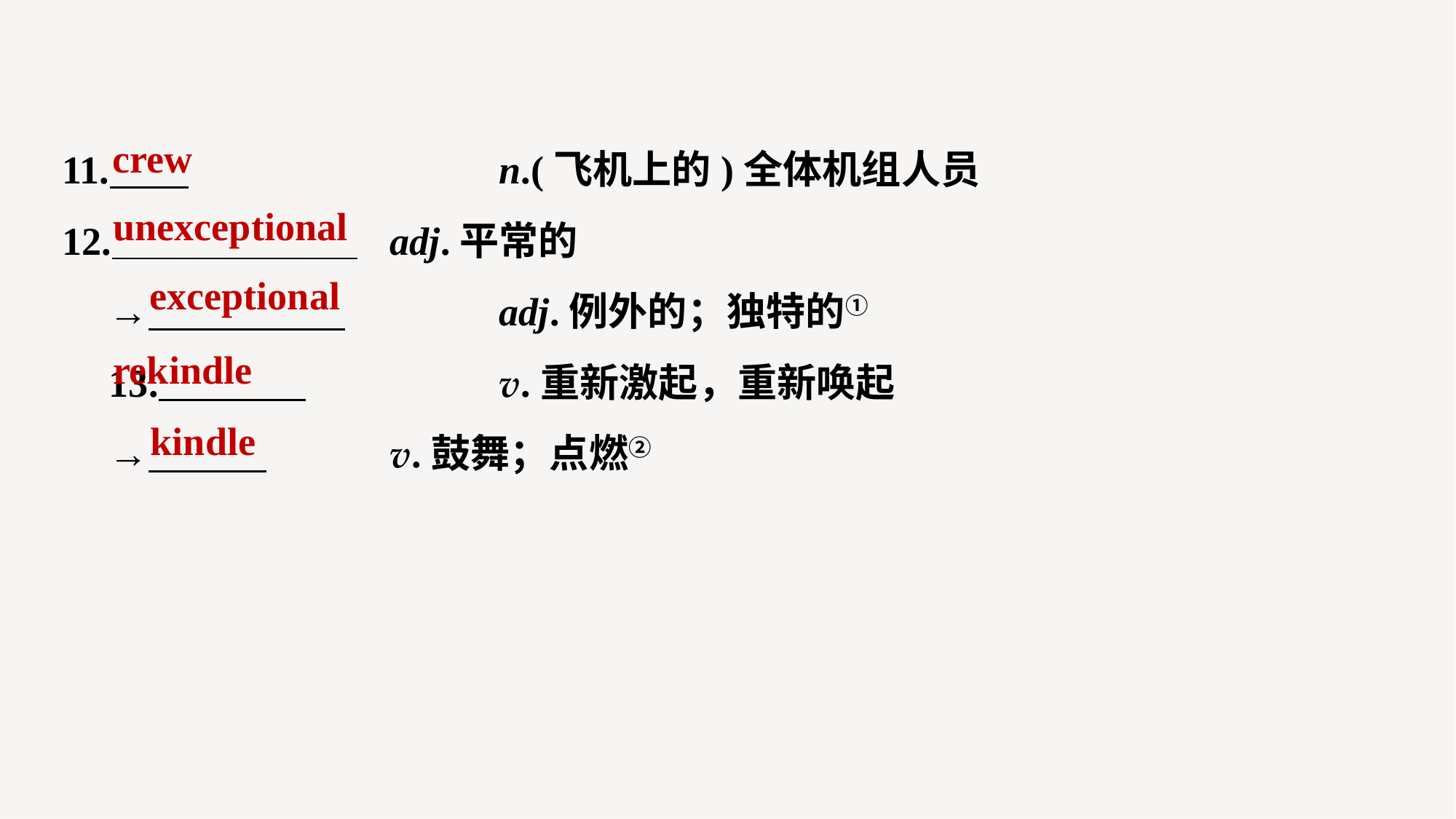

11.         			n.(飞机上的)全体机组人员
12.                          	adj.平常的
→                    		adj.例外的；独特的①
13.                		v.重新激起，重新唤起
→             		v.鼓舞；点燃②
crew
unexceptional
exceptional
rekindle
kindle